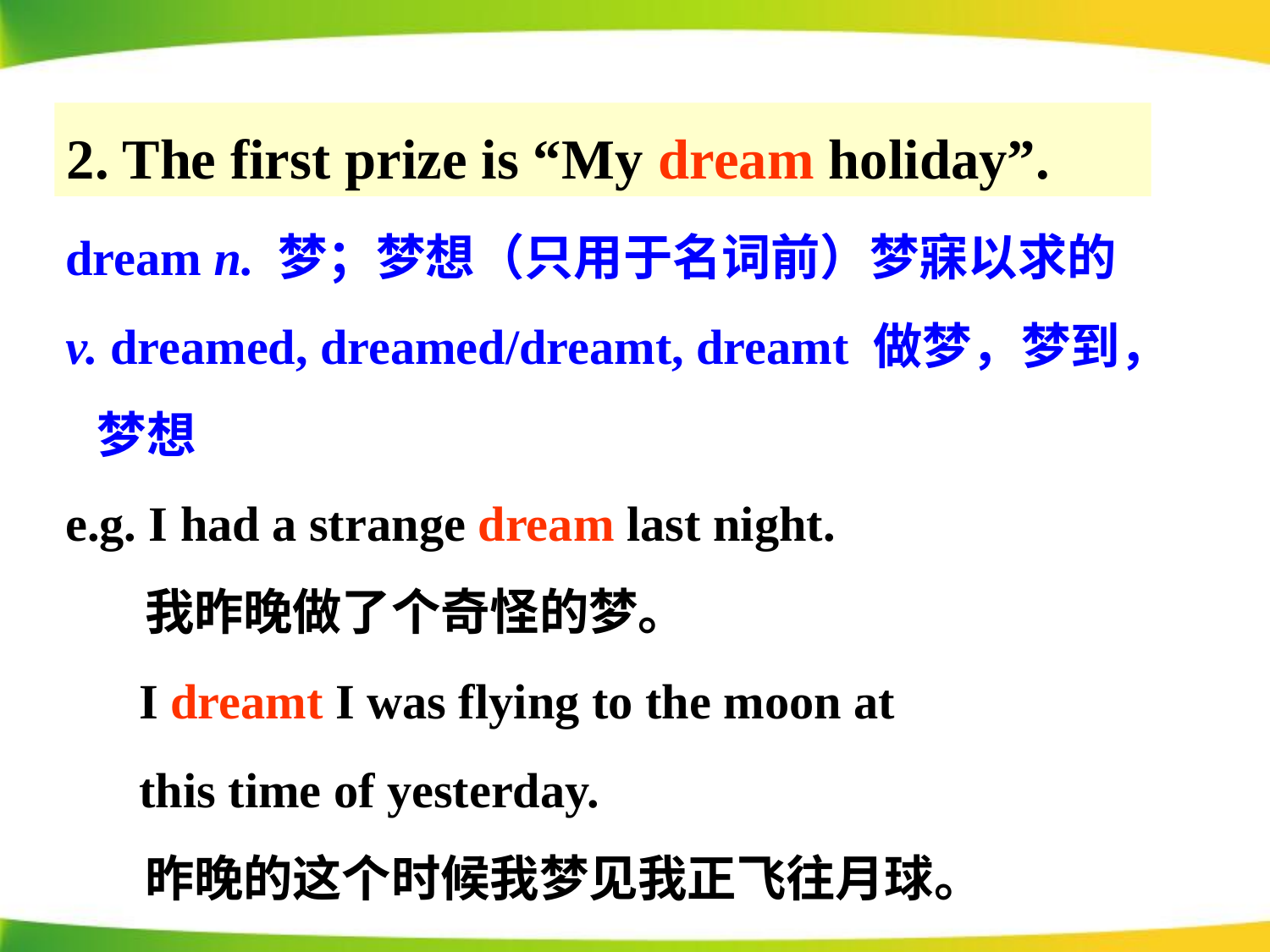

2. The first prize is “My dream holiday”.
dream n. 梦；梦想（只用于名词前）梦寐以求的
v. dreamed, dreamed/dreamt, dreamt 做梦，梦到，梦想
e.g. I had a strange dream last night.
      我昨晚做了个奇怪的梦。
      I dreamt I was flying to the moon at
      this time of yesterday.
      昨晚的这个时候我梦见我正飞往月球。